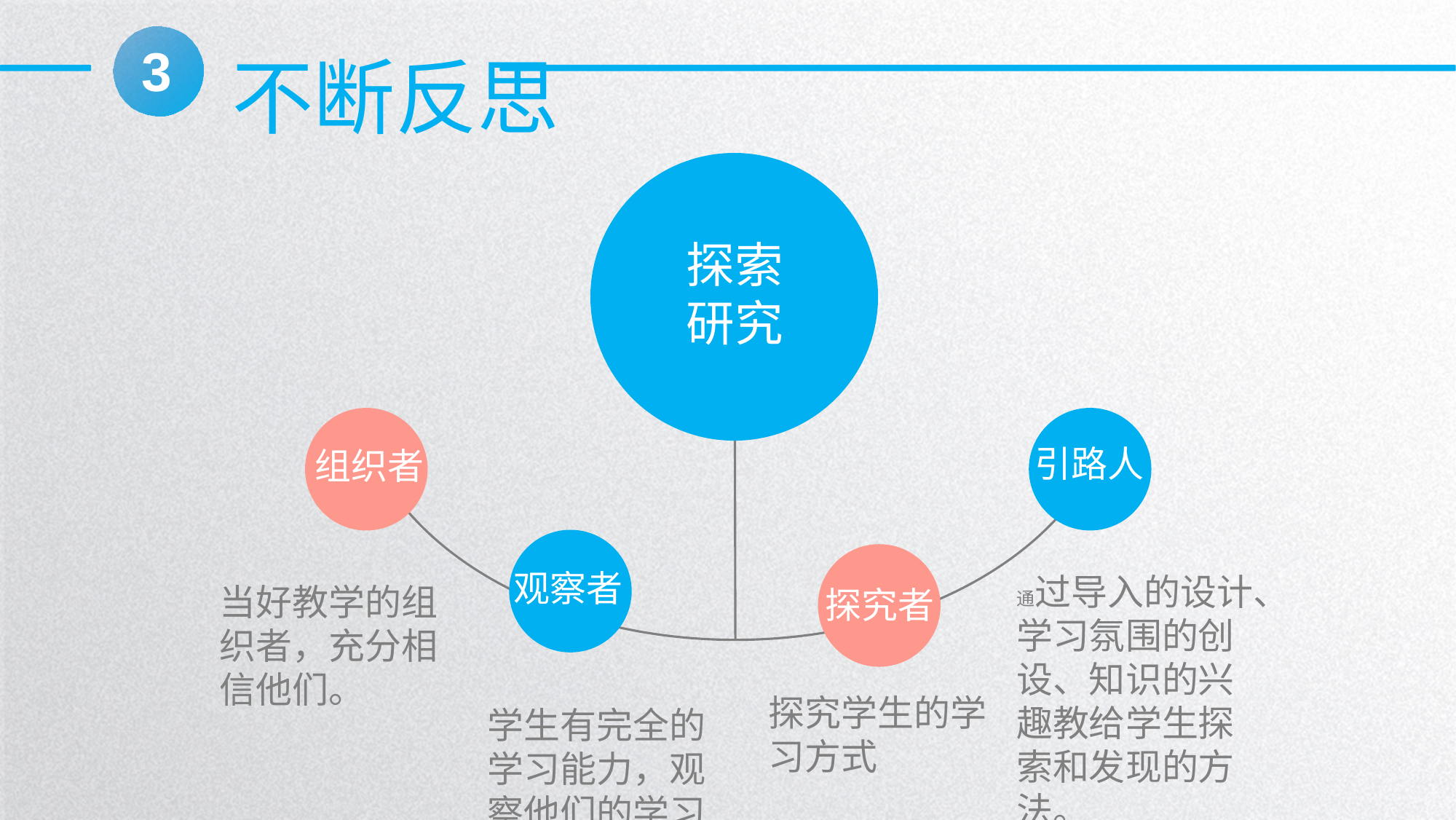

3
不断反思

探索
研究

组织者

引路人

观察者

探究者
通过导入的设计、学习氛围的创设、知识的兴趣教给学生探索和发现的方法。
当好教学的组织者，充分相信他们。
探究学生的学习方式
学生有完全的学习能力，观察他们的学习活动。